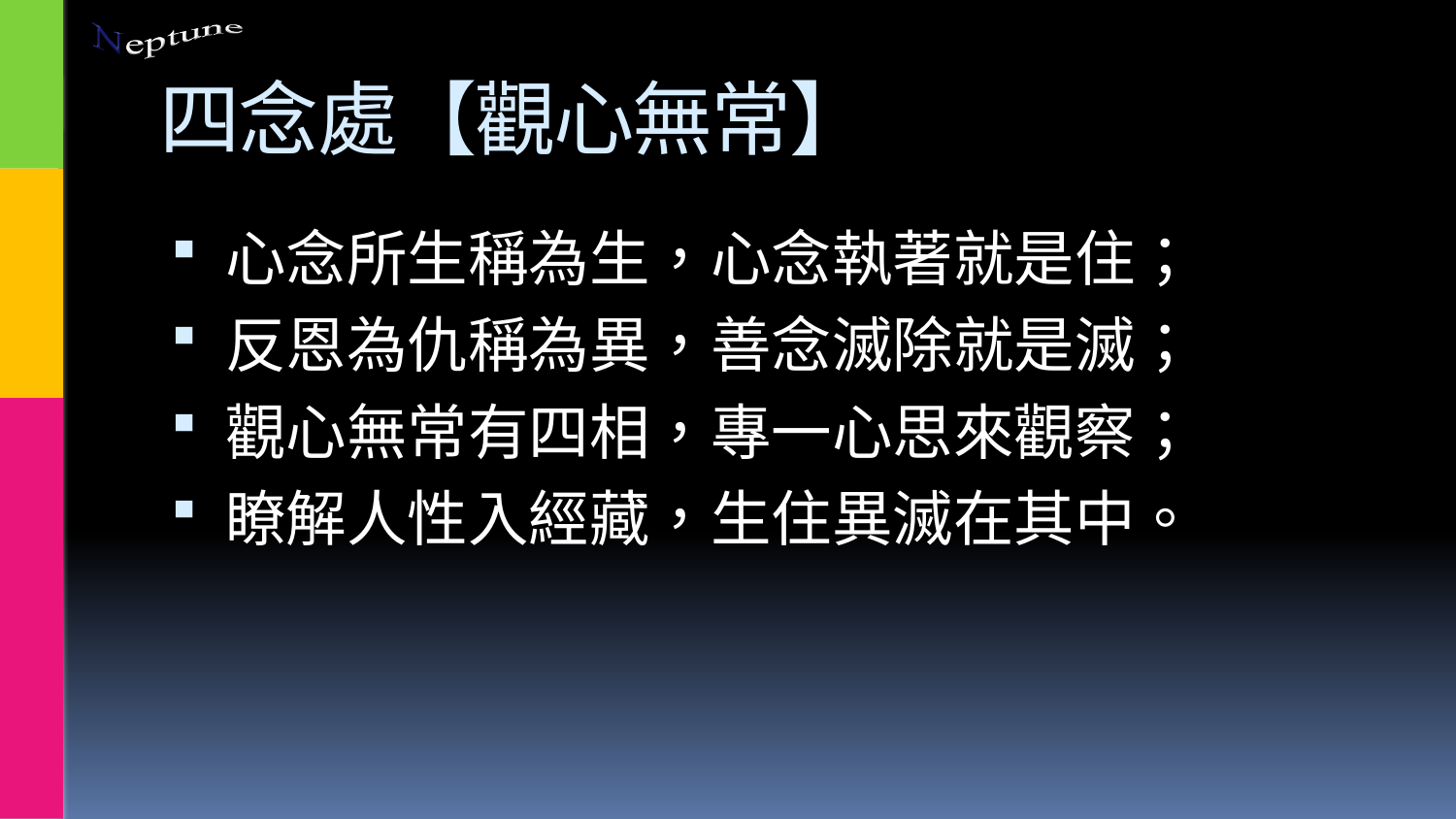

# 四念處【觀心無常】
心念所生稱為生，心念執著就是住；
反恩為仇稱為異，善念滅除就是滅；
觀心無常有四相，專一心思來觀察；
瞭解人性入經藏，生住異滅在其中。